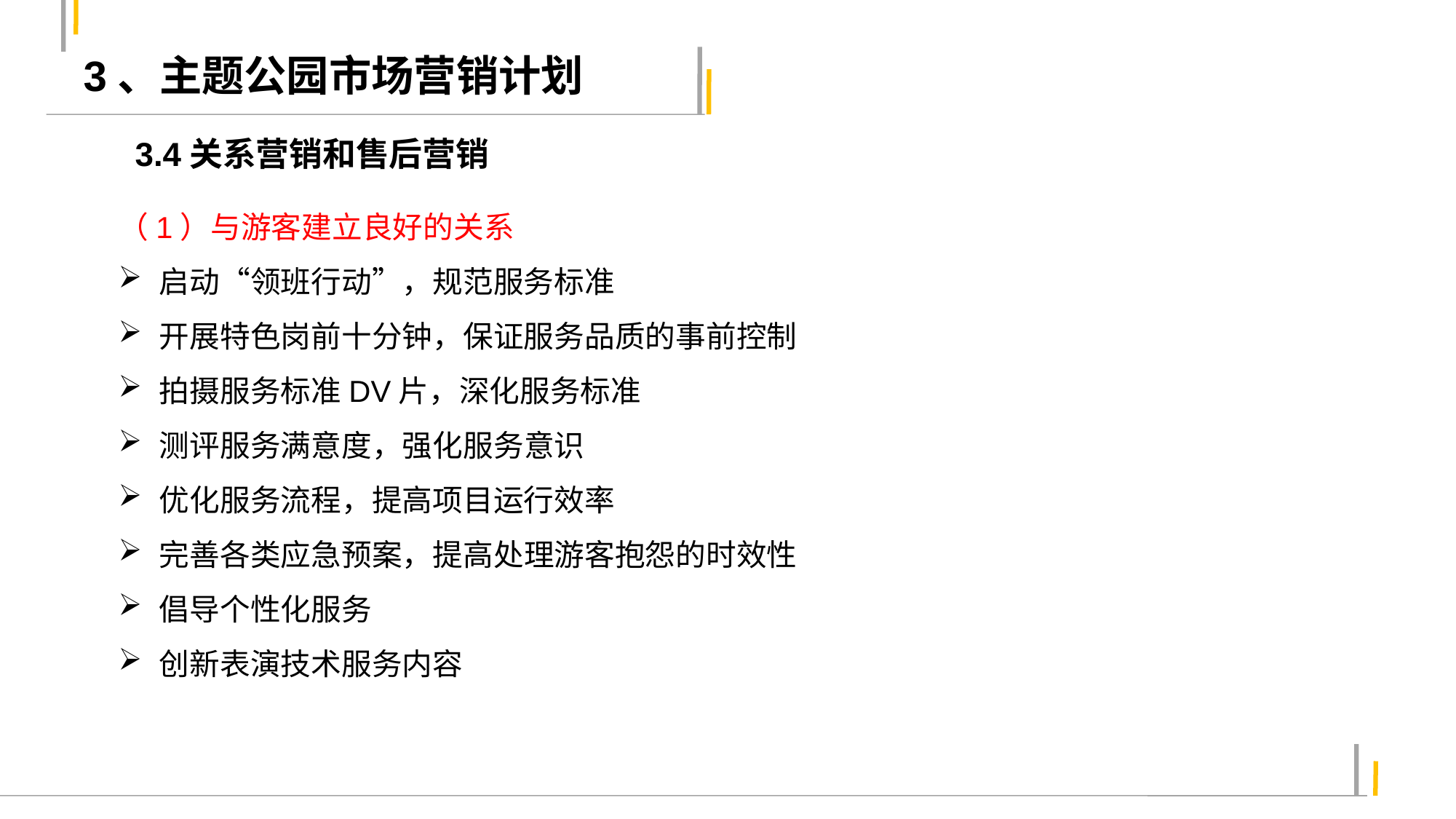

3、主题公园市场营销计划

3.4关系营销和售后营销

（1）与游客建立良好的关系
启动“领班行动”，规范服务标准
开展特色岗前十分钟，保证服务品质的事前控制
拍摄服务标准DV片，深化服务标准
测评服务满意度，强化服务意识
优化服务流程，提高项目运行效率
完善各类应急预案，提高处理游客抱怨的时效性
倡导个性化服务
创新表演技术服务内容